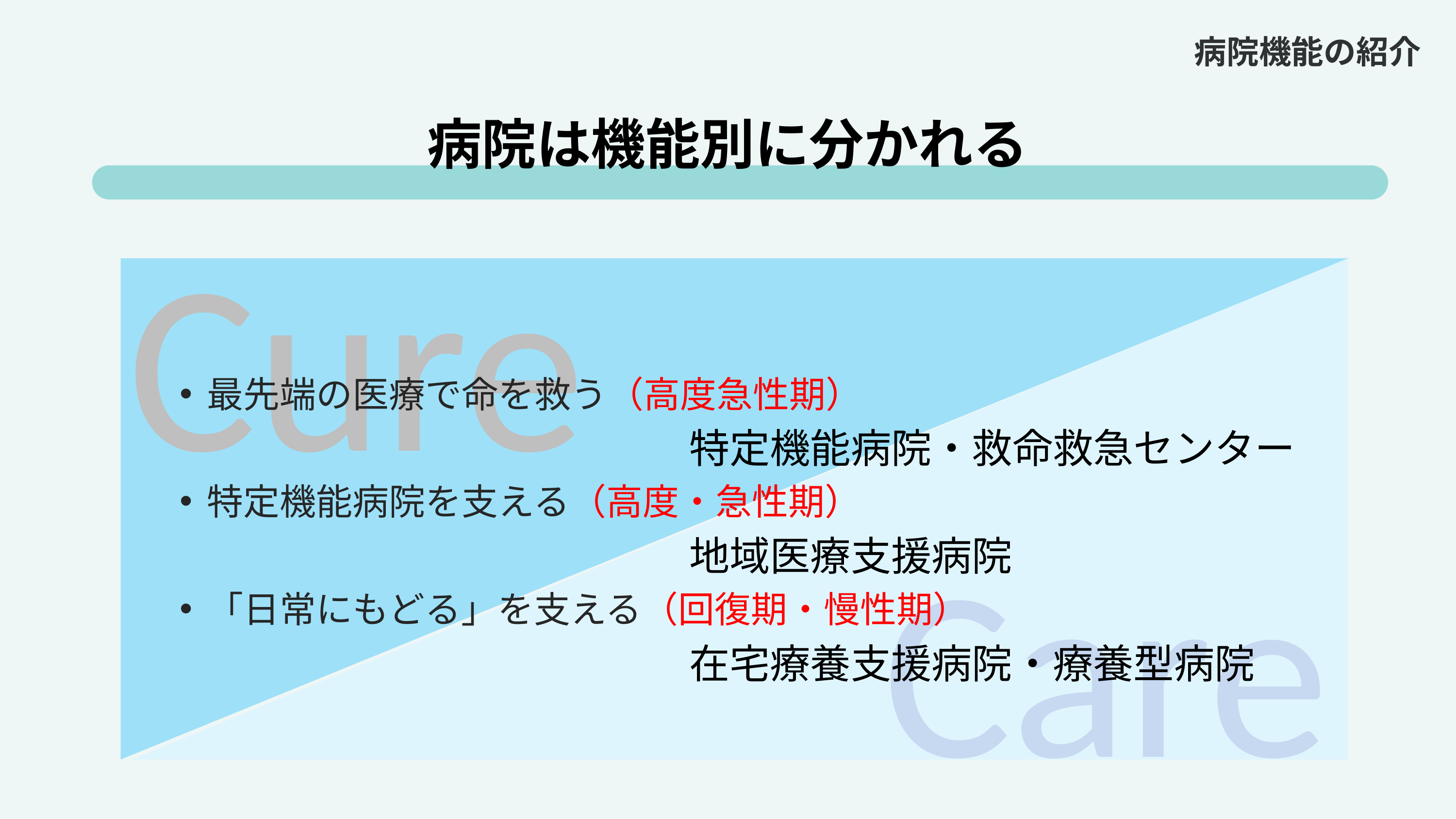

病院機能の紹介
病院は機能別に分かれる

Cure

最先端の医療で命を救う（高度急性期）
							特定機能病院・救命救急センター
特定機能病院を支える（高度・急性期）
							地域医療支援病院
「日常にもどる」を支える（回復期・慢性期）
							在宅療養支援病院・療養型病院
Care